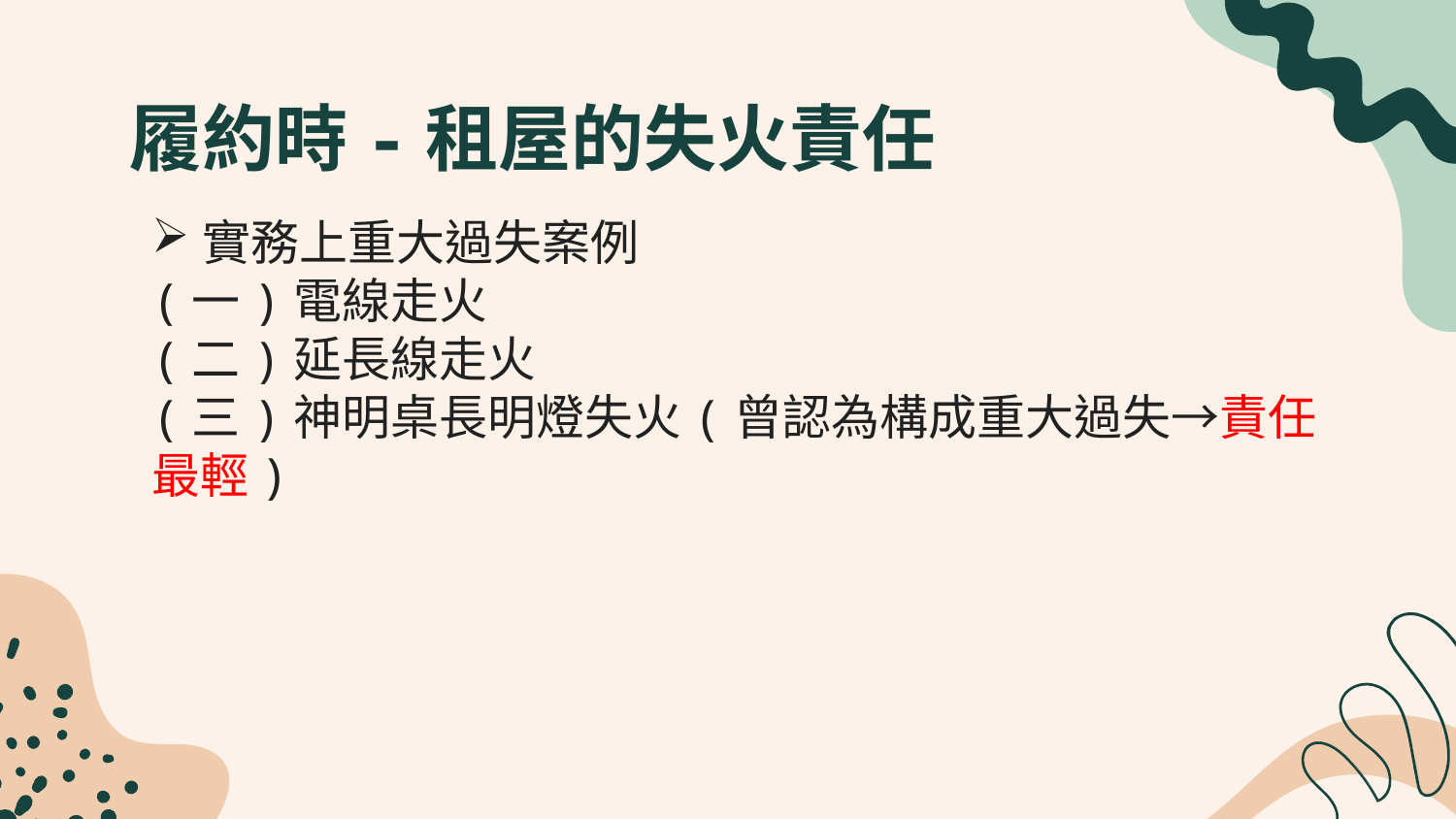

# 履約時-租屋的失火責任
實務上重大過失案例
(一)電線走火
(二)延長線走火
(三)神明桌長明燈失火(曾認為構成重大過失→責任最輕)